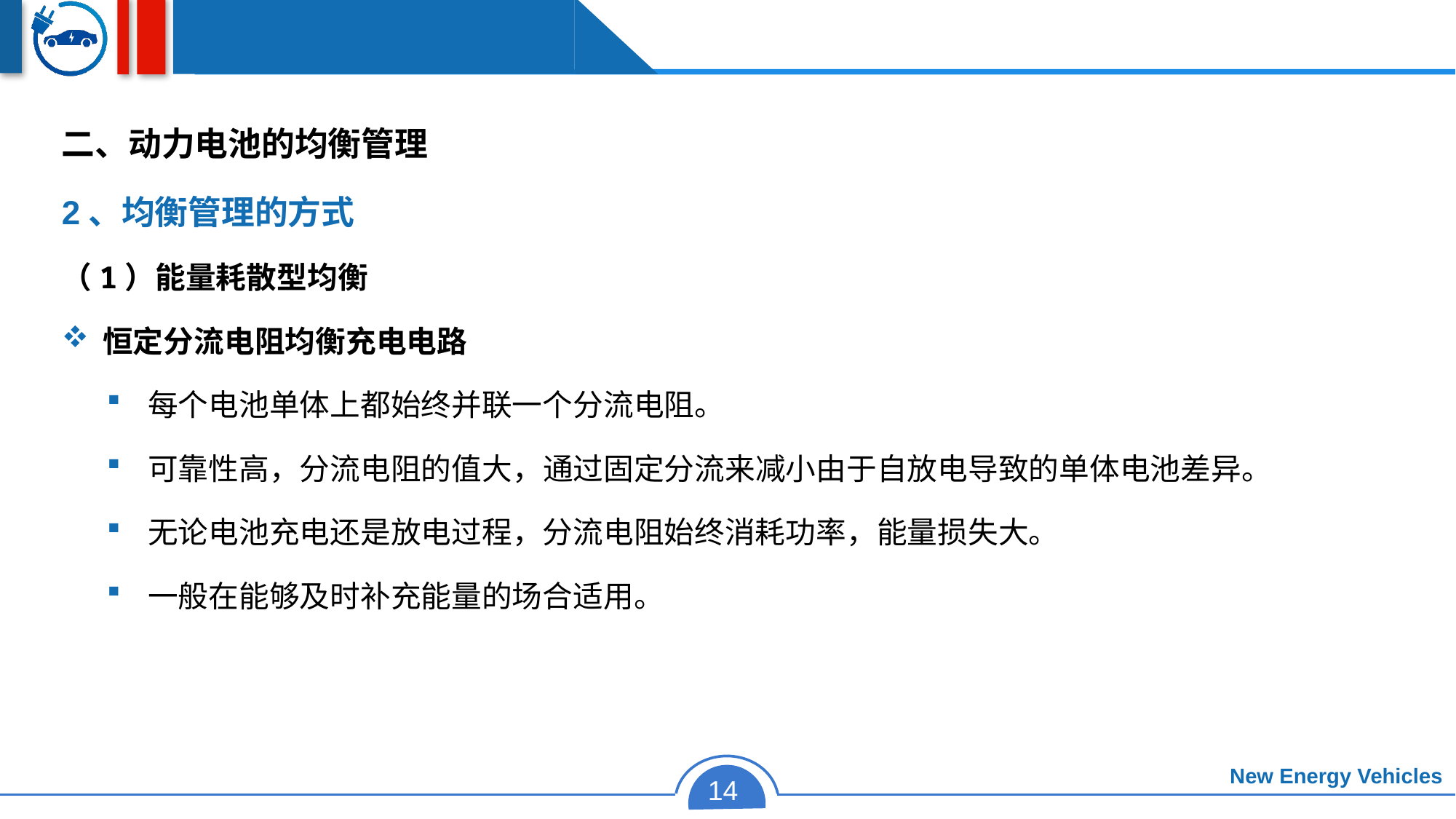

二、动力电池的均衡管理
2、均衡管理的方式
（1）能量耗散型均衡
恒定分流电阻均衡充电电路
每个电池单体上都始终并联一个分流电阻。
可靠性高，分流电阻的值大，通过固定分流来减小由于自放电导致的单体电池差异。
无论电池充电还是放电过程，分流电阻始终消耗功率，能量损失大。
一般在能够及时补充能量的场合适用。